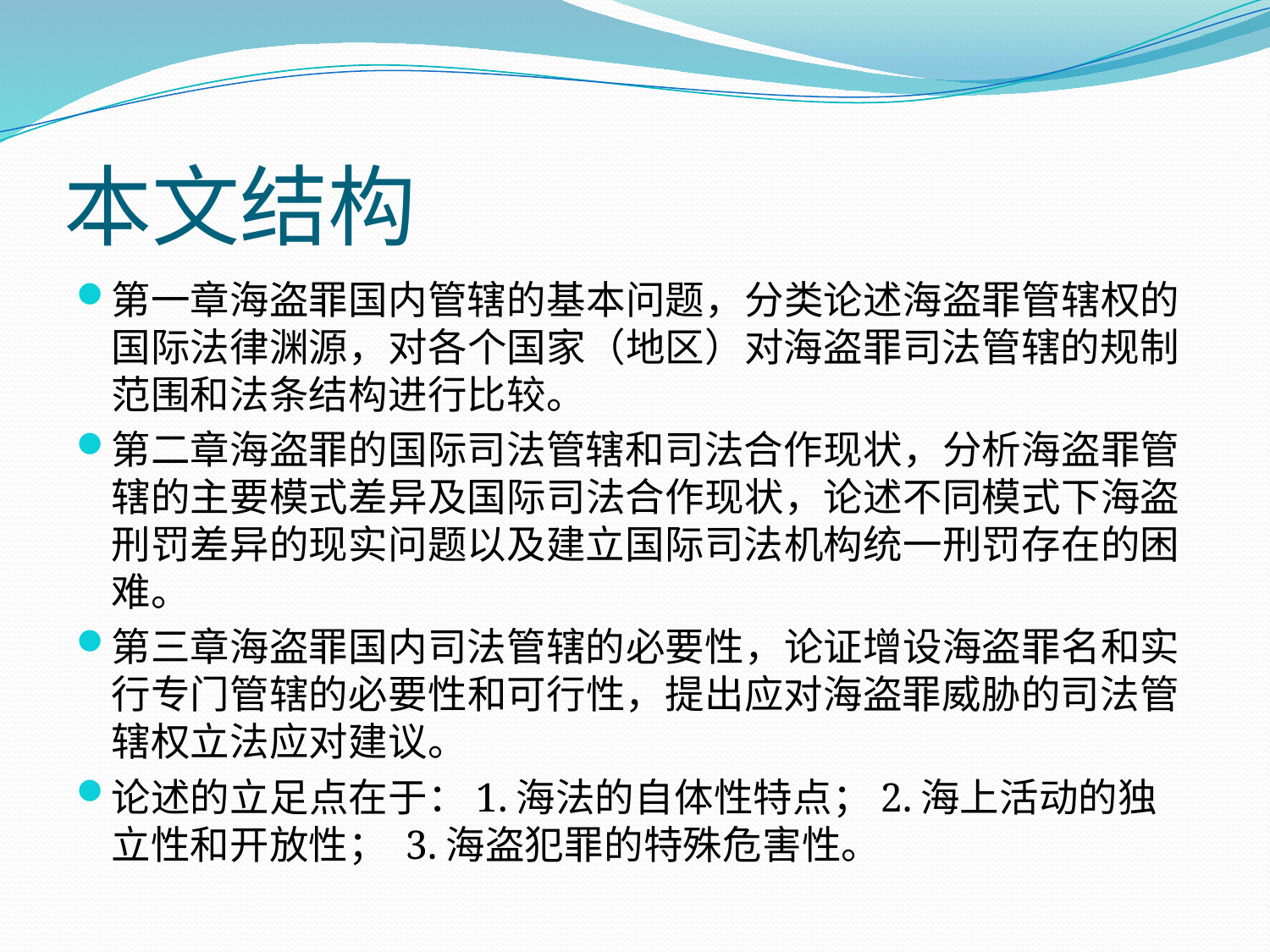

# 本文结构
第一章海盗罪国内管辖的基本问题，分类论述海盗罪管辖权的国际法律渊源，对各个国家（地区）对海盗罪司法管辖的规制范围和法条结构进行比较。
第二章海盗罪的国际司法管辖和司法合作现状，分析海盗罪管辖的主要模式差异及国际司法合作现状，论述不同模式下海盗刑罚差异的现实问题以及建立国际司法机构统一刑罚存在的困难。
第三章海盗罪国内司法管辖的必要性，论证增设海盗罪名和实行专门管辖的必要性和可行性，提出应对海盗罪威胁的司法管辖权立法应对建议。
论述的立足点在于：1.海法的自体性特点；2.海上活动的独立性和开放性； 3.海盗犯罪的特殊危害性。